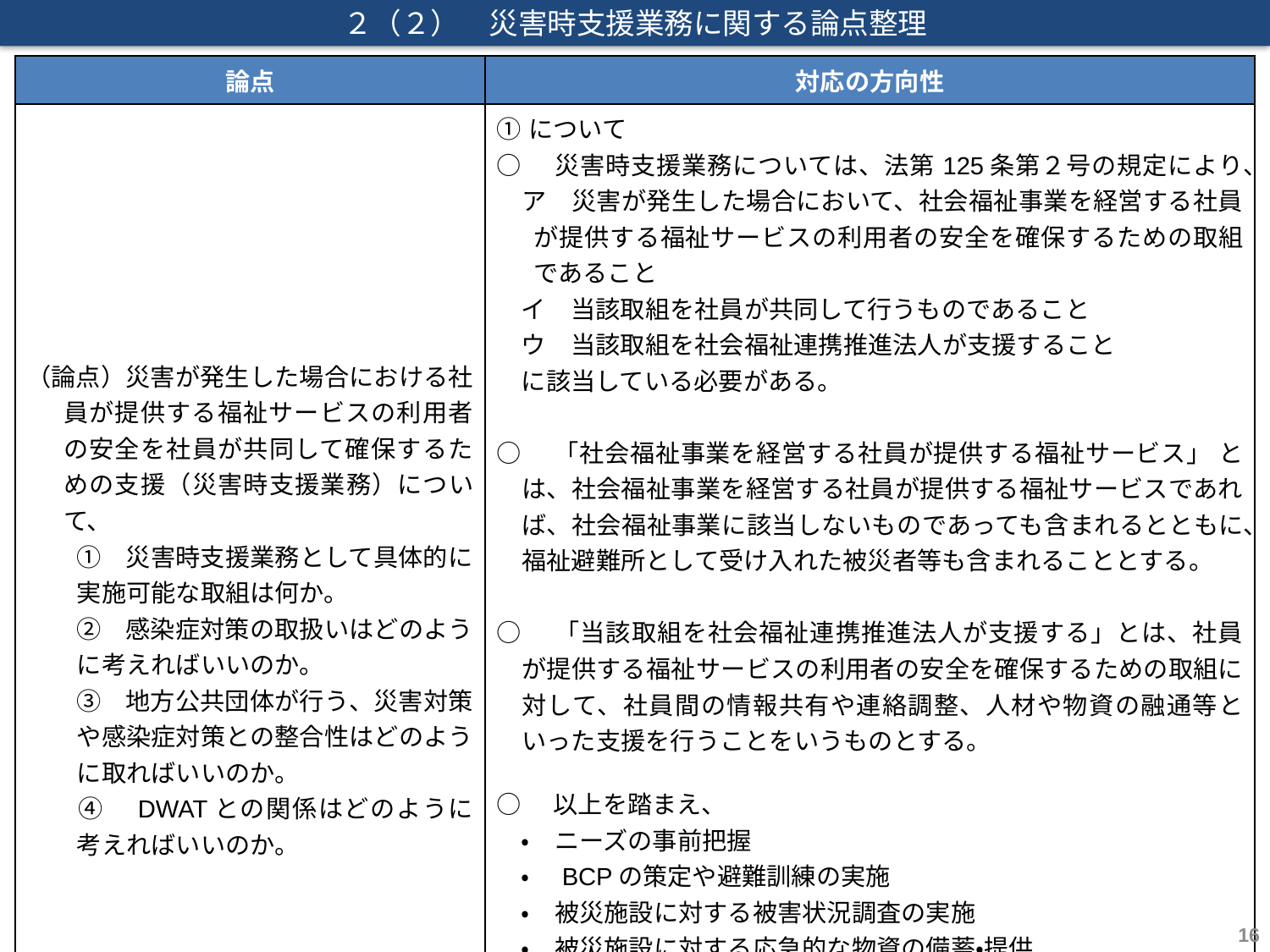

２（２）　災害時支援業務に関する論点整理
| 論点 | 対応の方向性 |
| --- | --- |
| （論点）災害が発生した場合における社員が提供する福祉サービスの利用者の安全を社員が共同して確保するための支援（災害時支援業務）について、 　　①　災害時支援業務として具体的に実施可能な取組は何か。 　　②　感染症対策の取扱いはどのように考えればいいのか。 　　③　地方公共団体が行う、災害対策や感染症対策との整合性はどのように取ればいいのか。 　　④　DWATとの関係はどのように考えればいいのか。 | ①について ○　災害時支援業務については、法第125条第２号の規定により、 　ア　災害が発生した場合において、社会福祉事業を経営する社員が提供する福祉サービスの利用者の安全を確保するための取組であること 　イ　当該取組を社員が共同して行うものであること 　ウ　当該取組を社会福祉連携推進法人が支援すること 　に該当している必要がある。 　　　 ○　「社会福祉事業を経営する社員が提供する福祉サービス」 とは、社会福祉事業を経営する社員が提供する福祉サービスであれば、社会福祉事業に該当しないものであっても含まれるとともに、福祉避難所として受け入れた被災者等も含まれることとする。 　　　 ○　「当該取組を社会福祉連携推進法人が支援する」とは、社員が提供する福祉サービスの利用者の安全を確保するための取組に対して、社員間の情報共有や連絡調整、人材や物資の融通等といった支援を行うことをいうものとする。 ○　以上を踏まえ、 　・　ニーズの事前把握 　・　BCPの策定や避難訓練の実施 　・　被災施設に対する被害状況調査の実施 　・　被災施設に対する応急的な物資の備蓄・提供 　・　被災施設の利用者の他施設への移送の調整 　・　被災施設で不足する人材の応援派遣の調整 　・　地方自治体との連絡・調整 　等を災害時支援業務の例示とする。 |
16